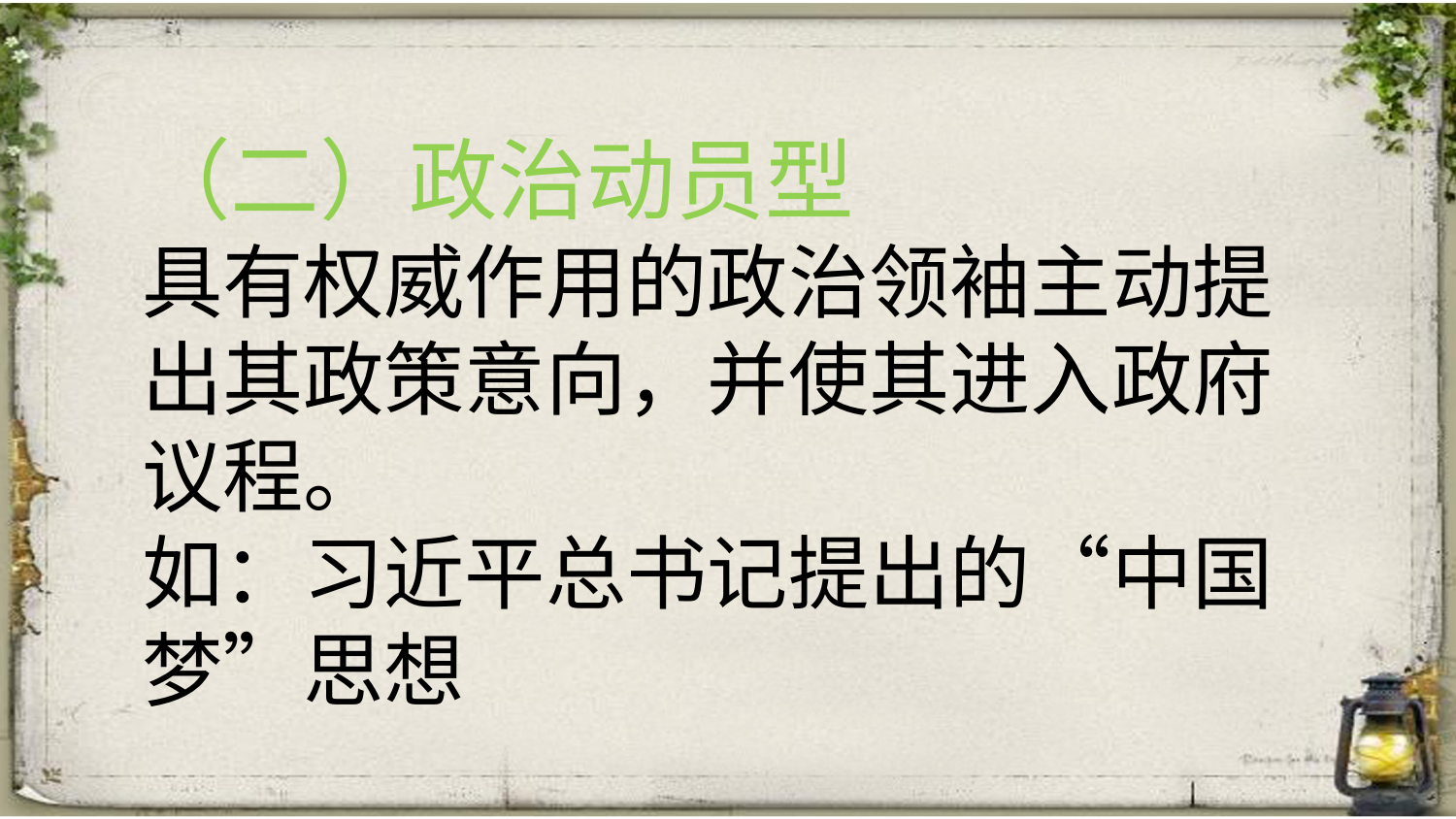

（二）政治动员型
具有权威作用的政治领袖主动提出其政策意向，并使其进入政府议程。
如：习近平总书记提出的“中国梦”思想